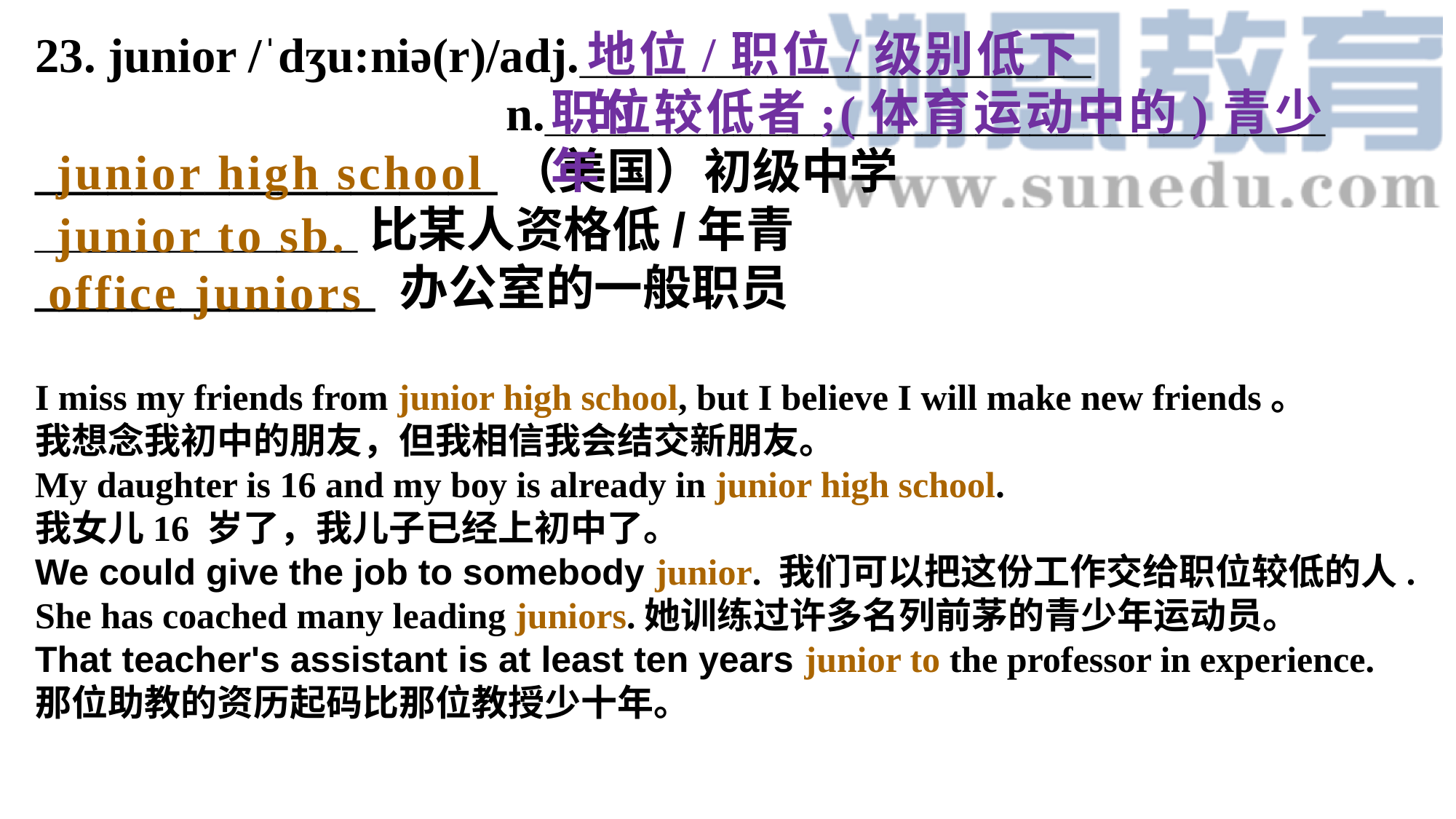

23. junior /ˈdʒu:niə(r)/adj.___________________
                                   n._____________________________
___________________（美国）初级中学
____________比某人资格低/年青
______________ 办公室的一般职员

I miss my friends from junior high school, but I believe I will make new friends。我想念我初中的朋友，但我相信我会结交新朋友。My daughter is 16 and my boy is already in junior high school.
我女儿16 岁了，我儿子已经上初中了。We could give the job to somebody junior. 我们可以把这份工作交给职位较低的人. She has coached many leading juniors.她训练过许多名列前茅的青少年运动员。That teacher's assistant is at least ten years junior to the professor in experience. 那位助教的资历起码比那位教授少十年。
地位/职位/级别低下的
职位较低者;(体育运动中的)青少年
junior high school
junior to sb.
office juniors